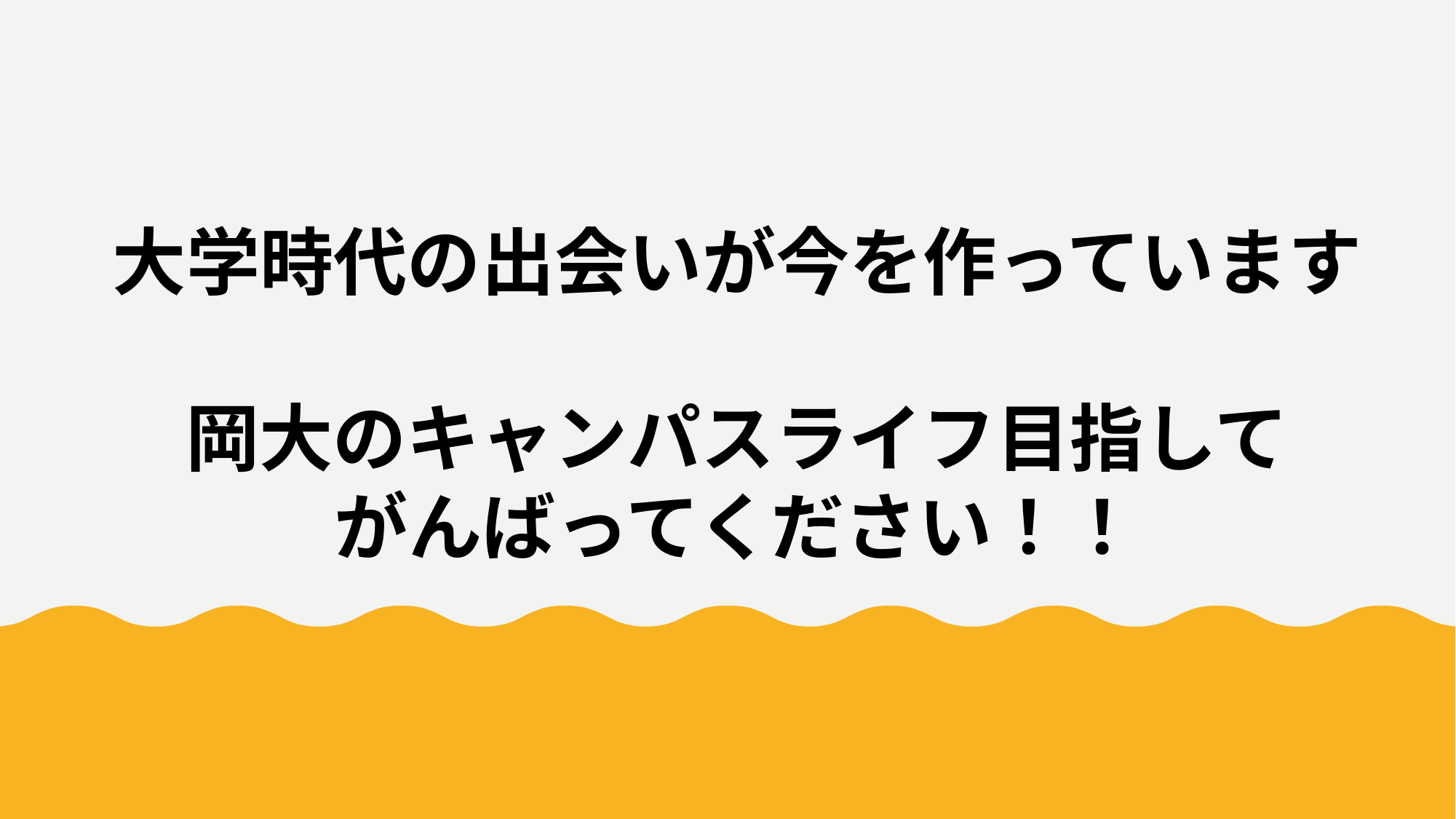

大学時代の出会いが今を作っています

岡大のキャンパスライフ目指して
がんばってください！！